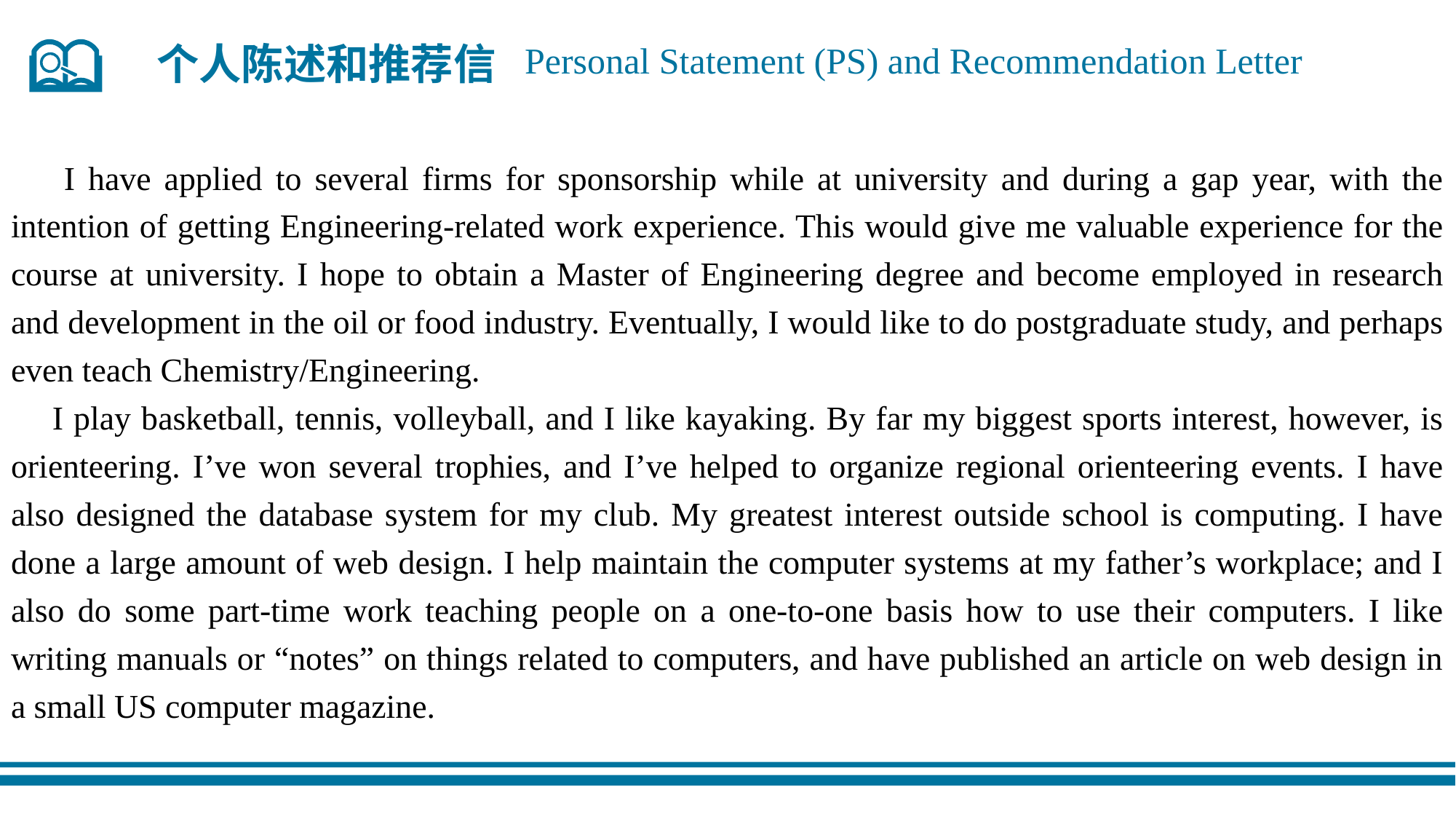

个人陈述和推荐信
Personal Statement (PS) and Recommendation Letter
    I have applied to several firms for sponsorship while at university and during a gap year, with the intention of getting Engineering-related work experience. This would give me valuable experience for the course at university. I hope to obtain a Master of Engineering degree and become employed in research and development in the oil or food industry. Eventually, I would like to do postgraduate study, and perhaps even teach Chemistry/Engineering.
    I play basketball, tennis, volleyball, and I like kayaking. By far my biggest sports interest, however, is orienteering. I’ve won several trophies, and I’ve helped to organize regional orienteering events. I have also designed the database system for my club. My greatest interest outside school is computing. I have done a large amount of web design. I help maintain the computer systems at my father’s workplace; and I also do some part-time work teaching people on a one-to-one basis how to use their computers. I like writing manuals or “notes” on things related to computers, and have published an article on web design in a small US computer magazine.